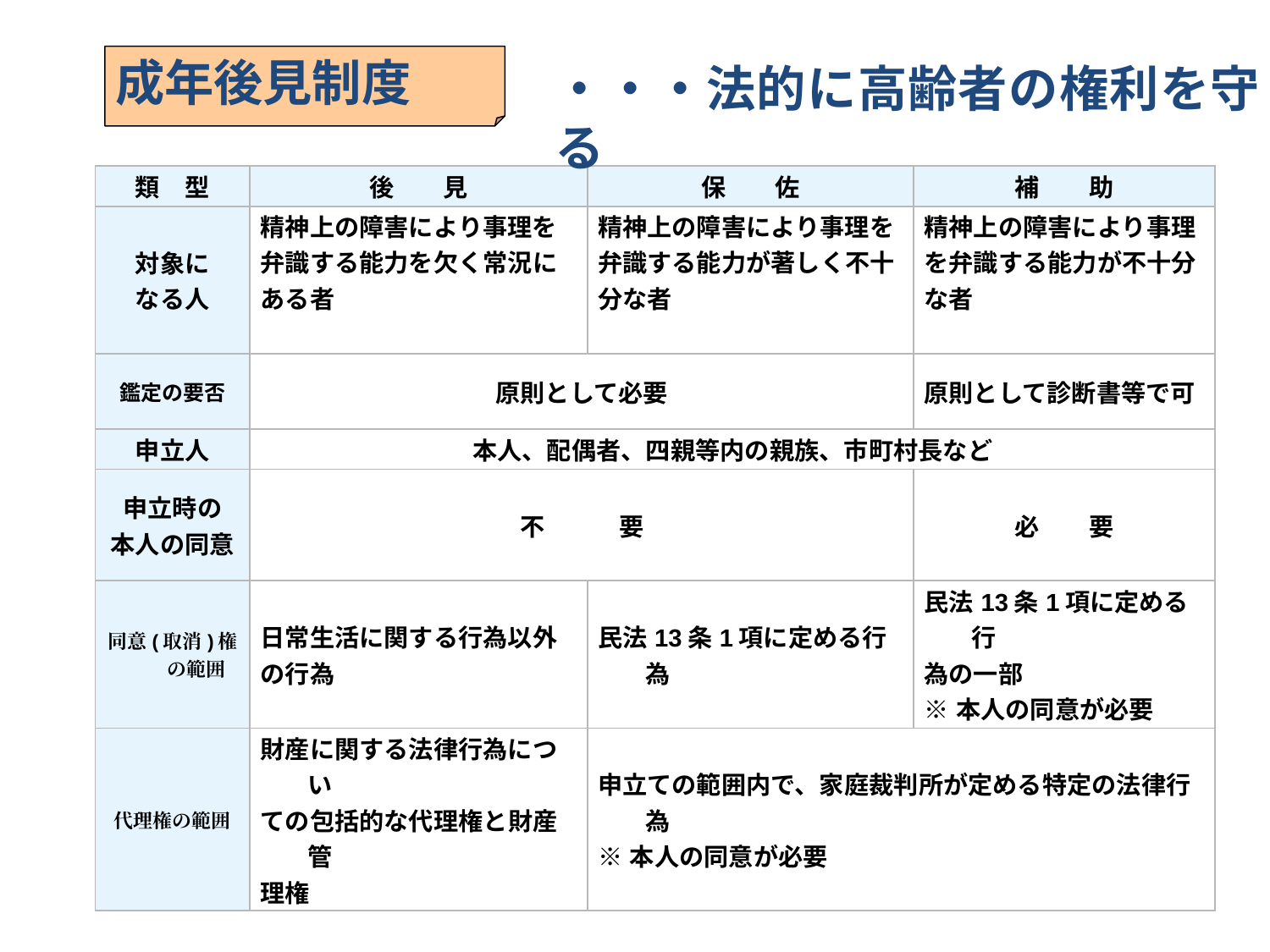

成年後見制度
・・・法的に高齢者の権利を守る
| 類　型 | 後　　見 | 保　　佐 | 補　　助 |
| --- | --- | --- | --- |
| 対象に なる人 | 精神上の障害により事理を 弁識する能力を欠く常況に ある者 | 精神上の障害により事理を 弁識する能力が著しく不十 分な者 | 精神上の障害により事理 を弁識する能力が不十分 な者 |
| 鑑定の要否 | 原則として必要 |  | 原則として診断書等で可 |
| 申立人 | 本人、配偶者、四親等内の親族、市町村長など |  |  |
| 申立時の 本人の同意 | 不　　　要 |  | 必　　要 |
| 同意(取消)権の範囲 | 日常生活に関する行為以外 の行為 | 民法13条1項に定める行為 | 民法13条1項に定める行 為の一部 ※本人の同意が必要 |
| 代理権の範囲 | 財産に関する法律行為につい ての包括的な代理権と財産管 理権 | 申立ての範囲内で、家庭裁判所が定める特定の法律行為 ※本人の同意が必要 |  |
19